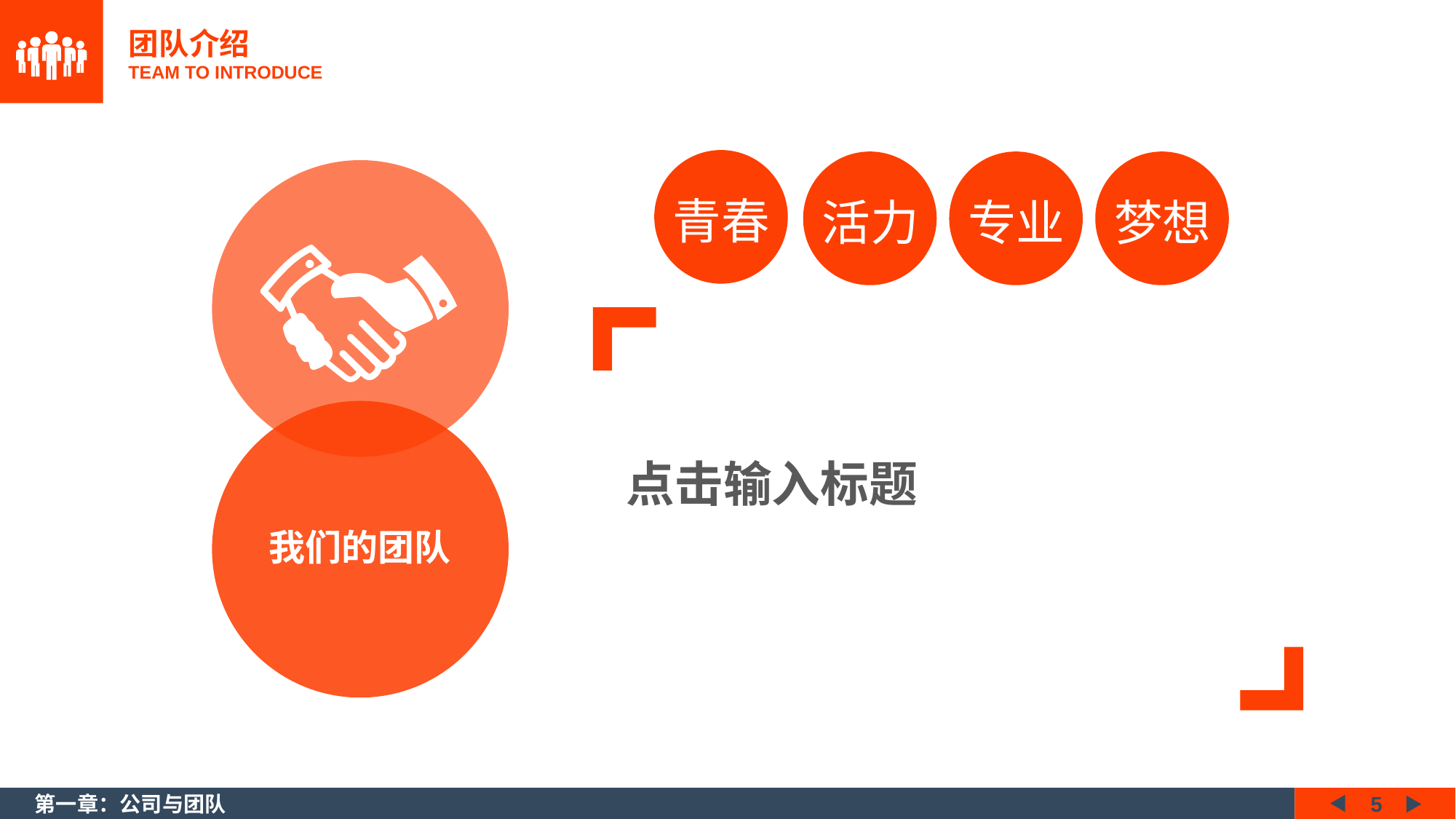

团队介绍
TEAM TO INTRODUCE

青春
活力
专业
梦想

点击输入标题
我们的团队

第一章：公司与团队
5